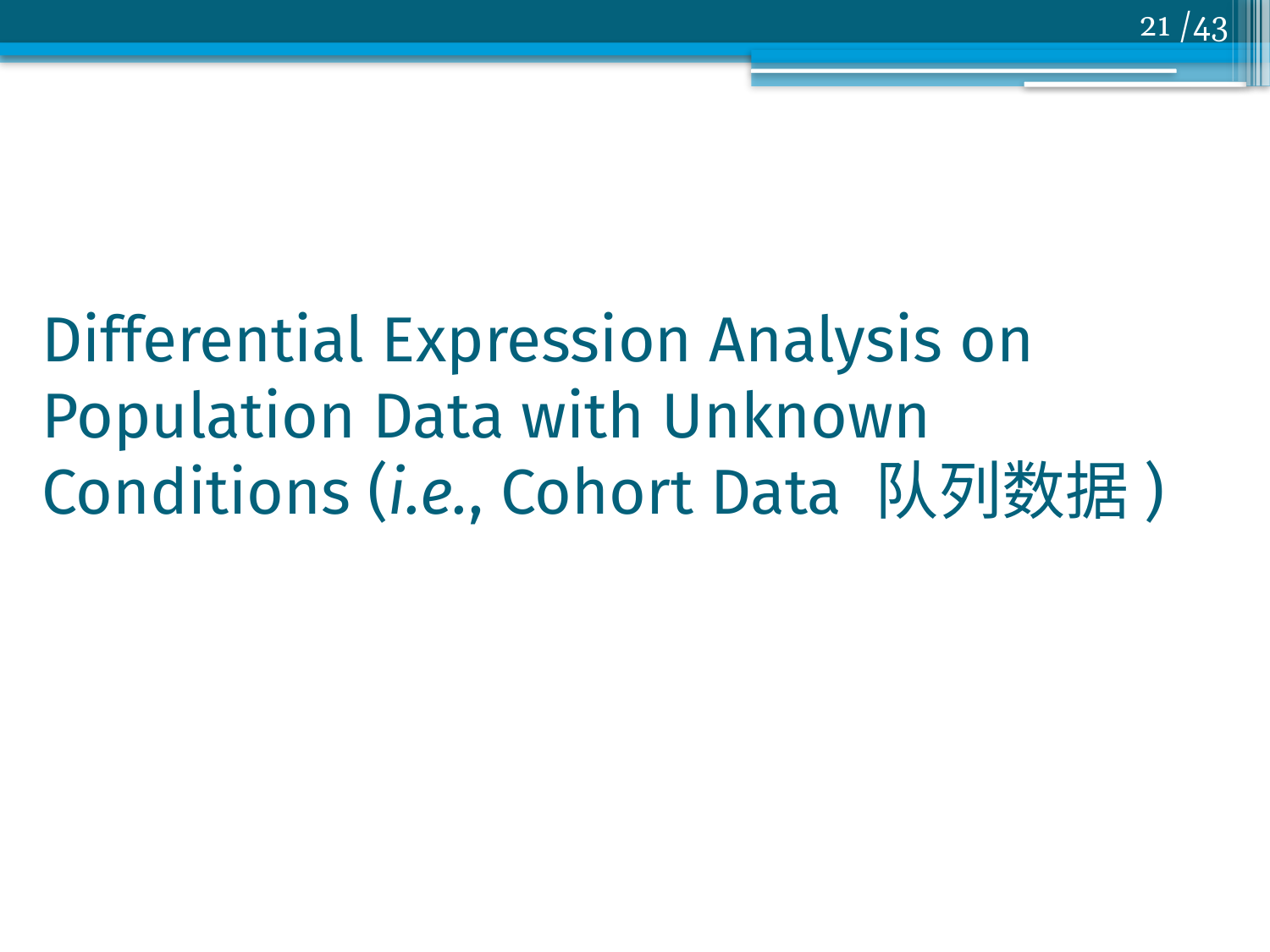

21 /43
# Differential Expression Analysis on Population Data with Unknown Conditions (i.e., Cohort Data 队列数据)